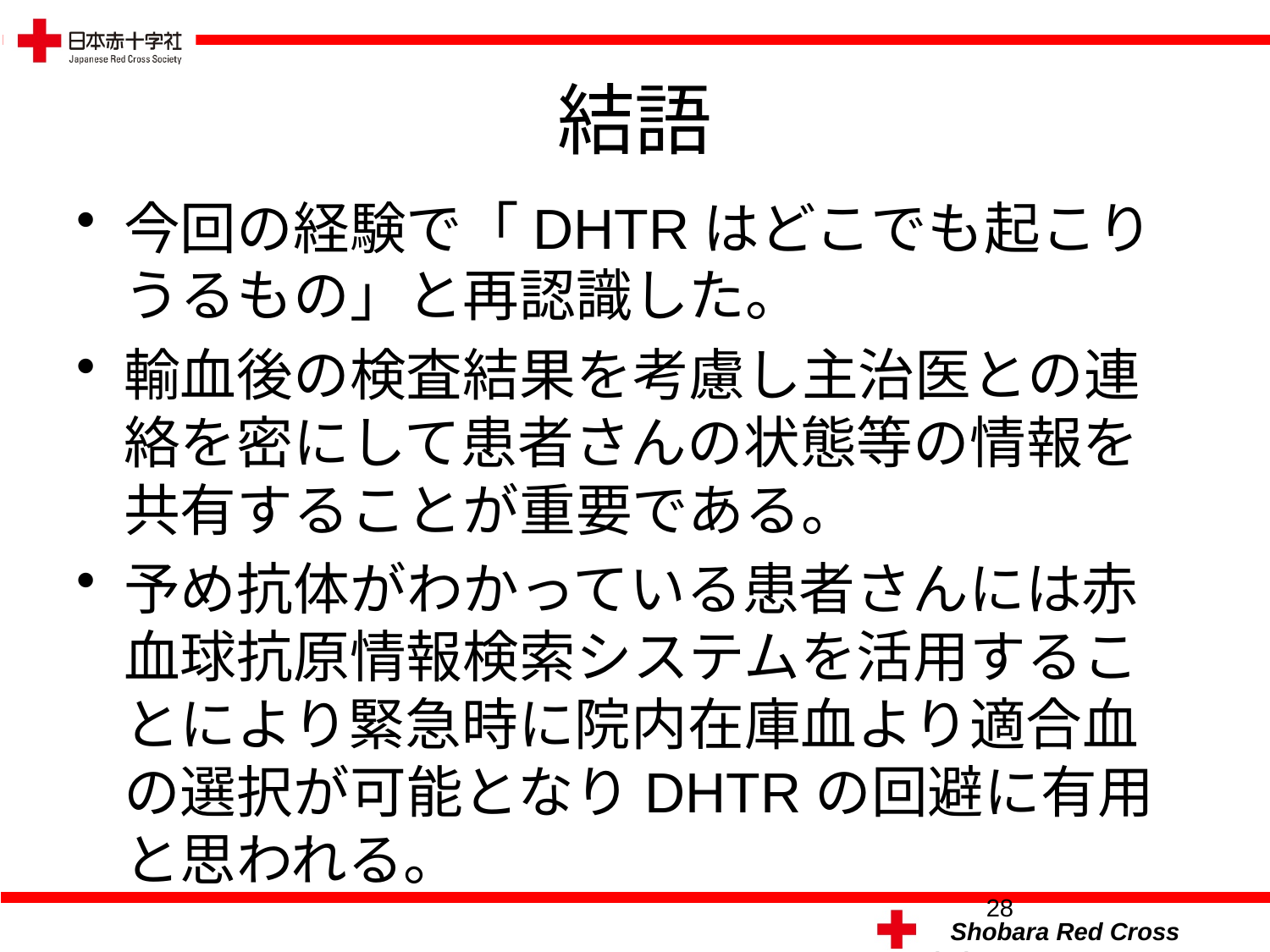

# 結語
今回の経験で「DHTRはどこでも起こりうるもの」と再認識した。
輸血後の検査結果を考慮し主治医との連絡を密にして患者さんの状態等の情報を共有することが重要である。
予め抗体がわかっている患者さんには赤血球抗原情報検索システムを活用することにより緊急時に院内在庫血より適合血の選択が可能となりDHTRの回避に有用と思われる。

28